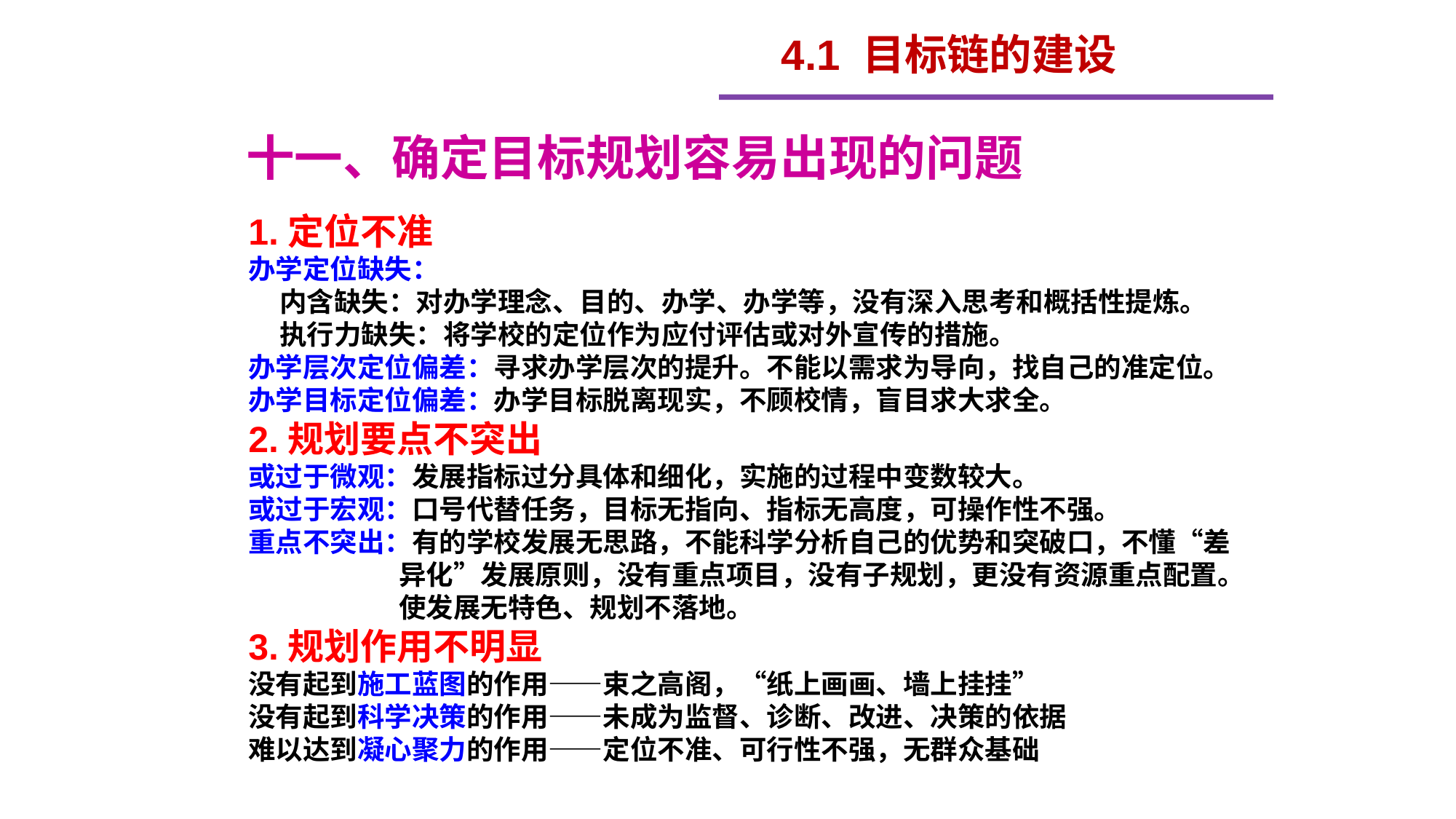

4.1 目标链的建设

   十一、确定目标规划容易出现的问题
1.定位不准
办学定位缺失：
    内含缺失：对办学理念、目的、办学、办学等，没有深入思考和概括性提炼。
    执行力缺失：将学校的定位作为应付评估或对外宣传的措施。
办学层次定位偏差：寻求办学层次的提升。不能以需求为导向，找自己的准定位。
办学目标定位偏差：办学目标脱离现实，不顾校情，盲目求大求全。
2.规划要点不突出
或过于微观：发展指标过分具体和细化，实施的过程中变数较大。
或过于宏观：口号代替任务，目标无指向、指标无高度，可操作性不强。
重点不突出：有的学校发展无思路，不能科学分析自己的优势和突破口，不懂“差异化”发展原则，没有重点项目，没有子规划，更没有资源重点配置。使发展无特色、规划不落地。
3.规划作用不明显
没有起到施工蓝图的作用——束之高阁，“纸上画画、墙上挂挂”
没有起到科学决策的作用——未成为监督、诊断、改进、决策的依据
难以达到凝心聚力的作用——定位不准、可行性不强，无群众基础